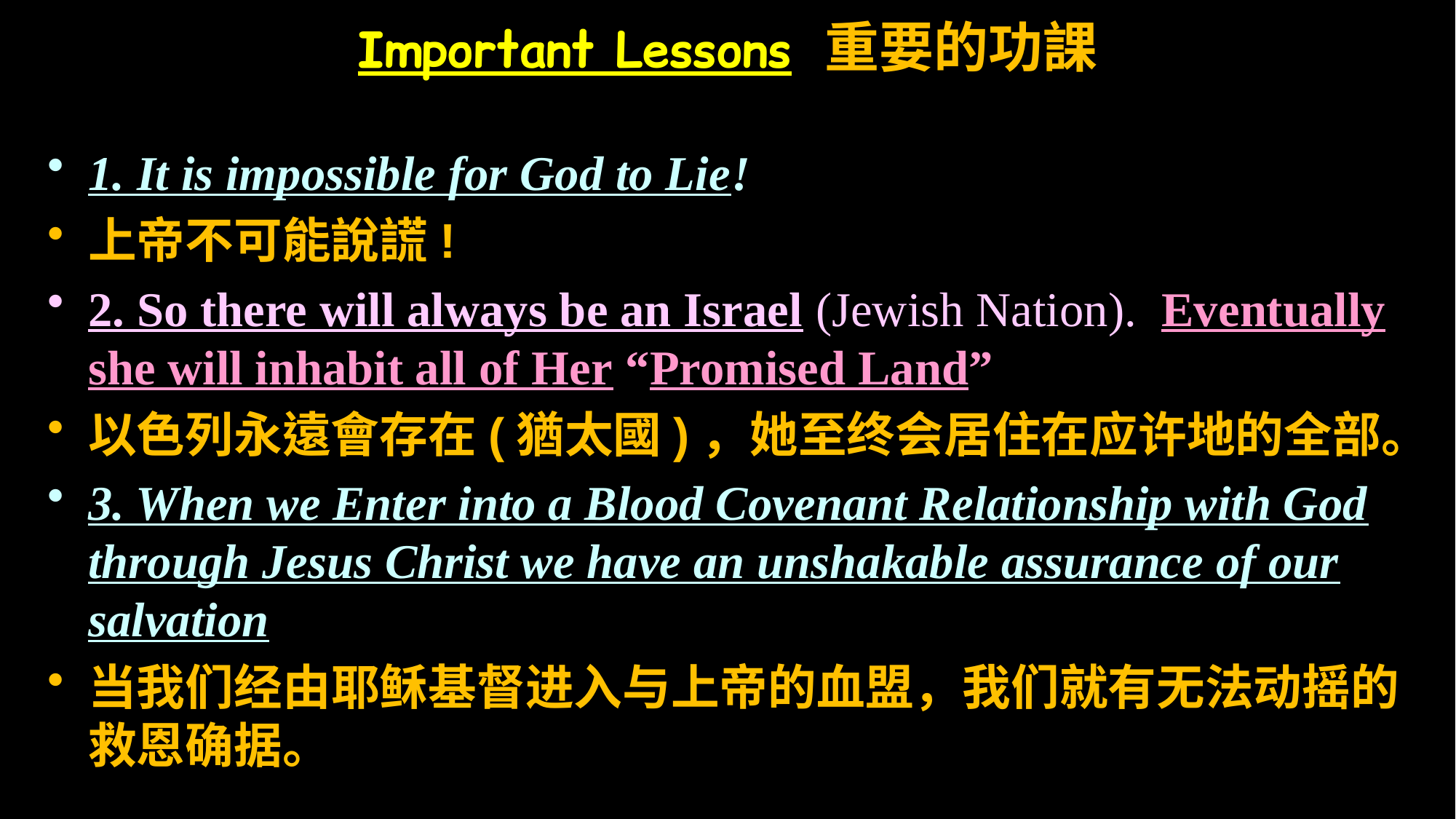

# Important Lessons 重要的功課
1. It is impossible for God to Lie!
上帝不可能說謊!
2. So there will always be an Israel (Jewish Nation).  Eventually she will inhabit all of Her “Promised Land”
以色列永遠會存在(猶太國)，她至终会居住在应许地的全部。
3. When we Enter into a Blood Covenant Relationship with God through Jesus Christ we have an unshakable assurance of our salvation
当我们经由耶稣基督进入与上帝的血盟，我们就有无法动摇的救恩确据。